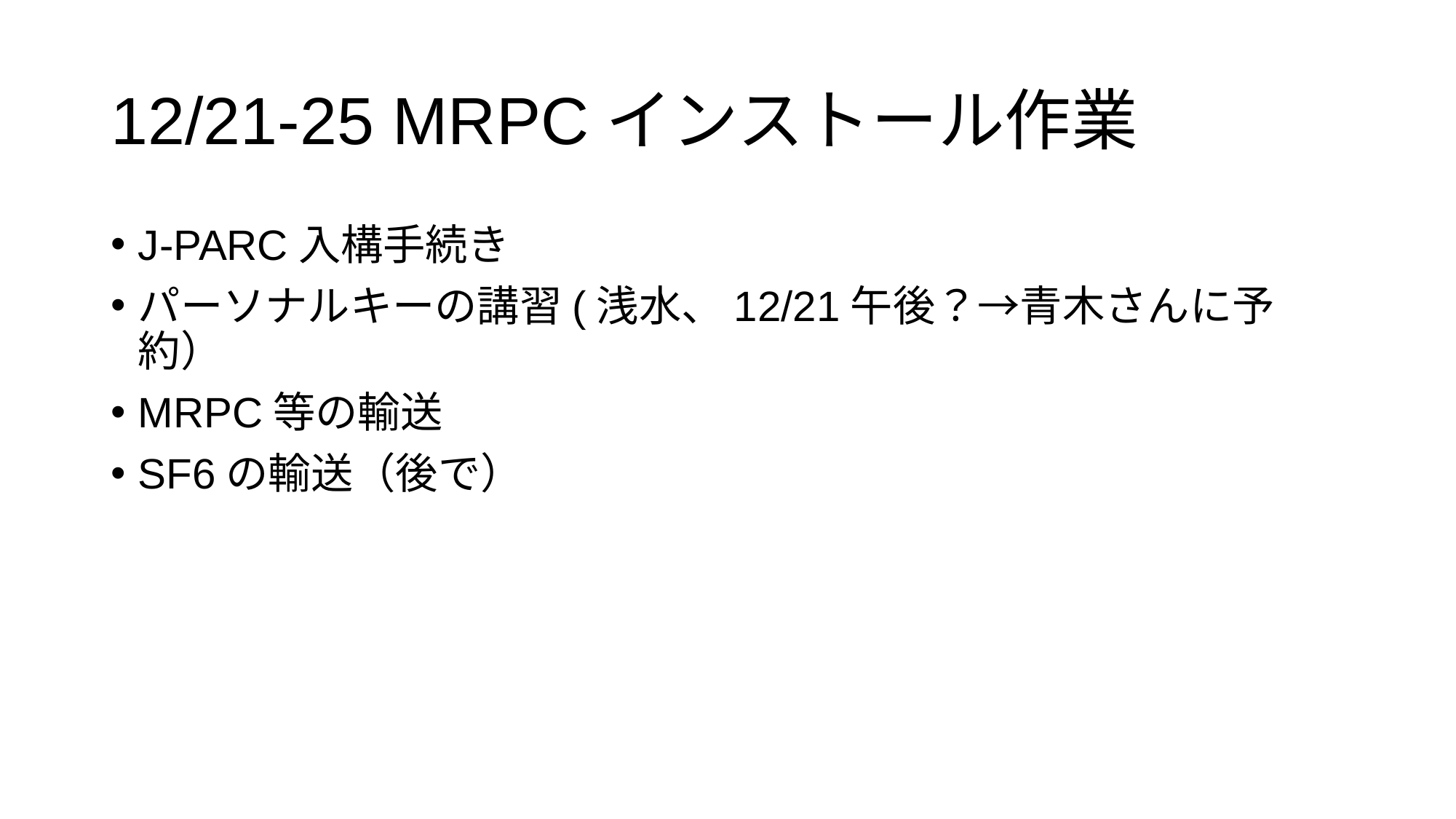

# 12/21-25 MRPCインストール作業
J-PARC入構手続き
パーソナルキーの講習(浅水、12/21午後？→青木さんに予約）
MRPC等の輸送
SF6の輸送（後で）